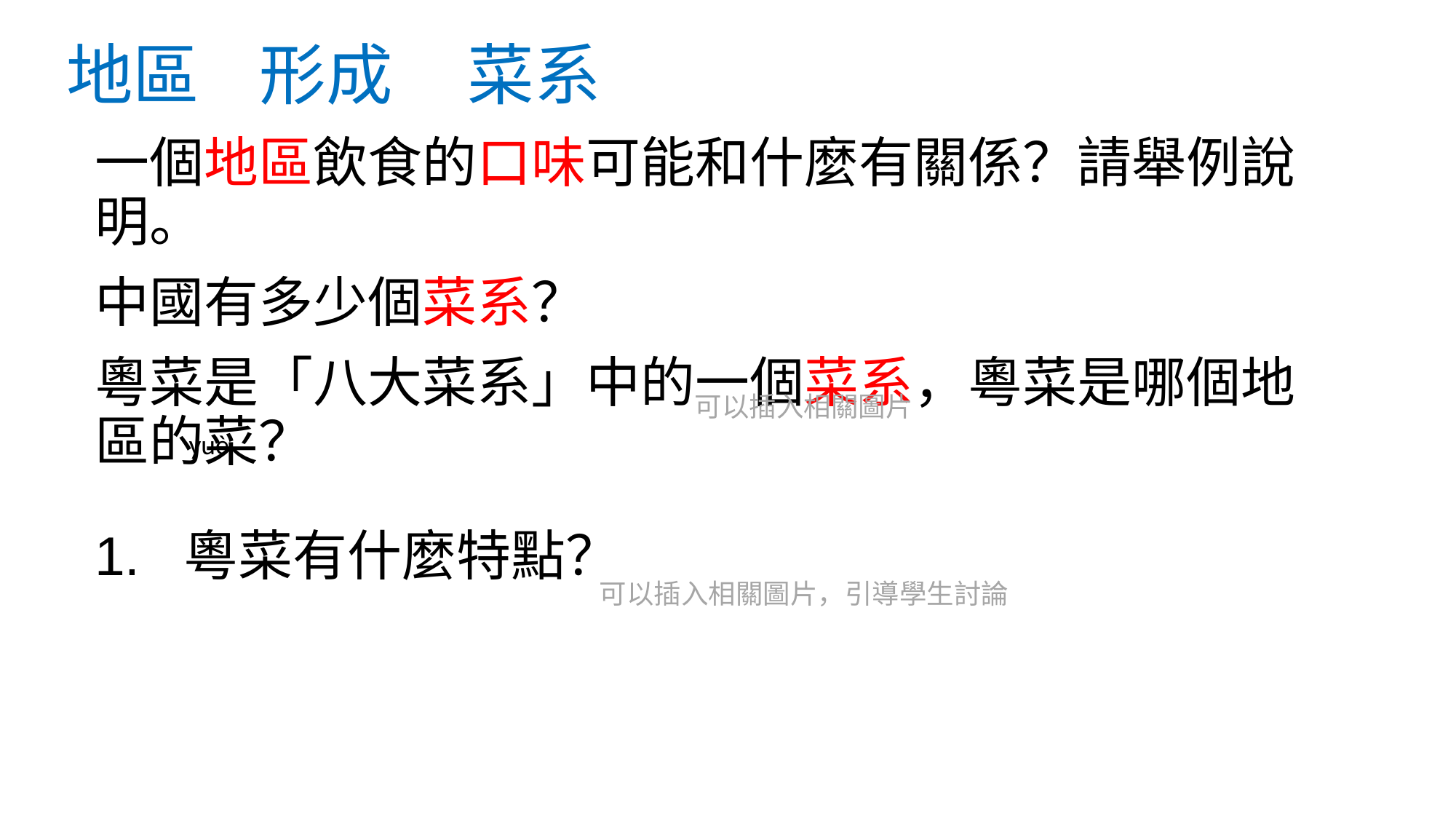

# 地區    形成     菜系
一個地區飲食的口味可能和什麼有關係？請舉例說明。
中國有多少個菜系？
粵菜是「八大菜系」中的一個菜系，粵菜是哪個地區的菜？
粵菜有什麼特點？
可以插入相關圖片
yuè
可以插入相關圖片，引導學生討論